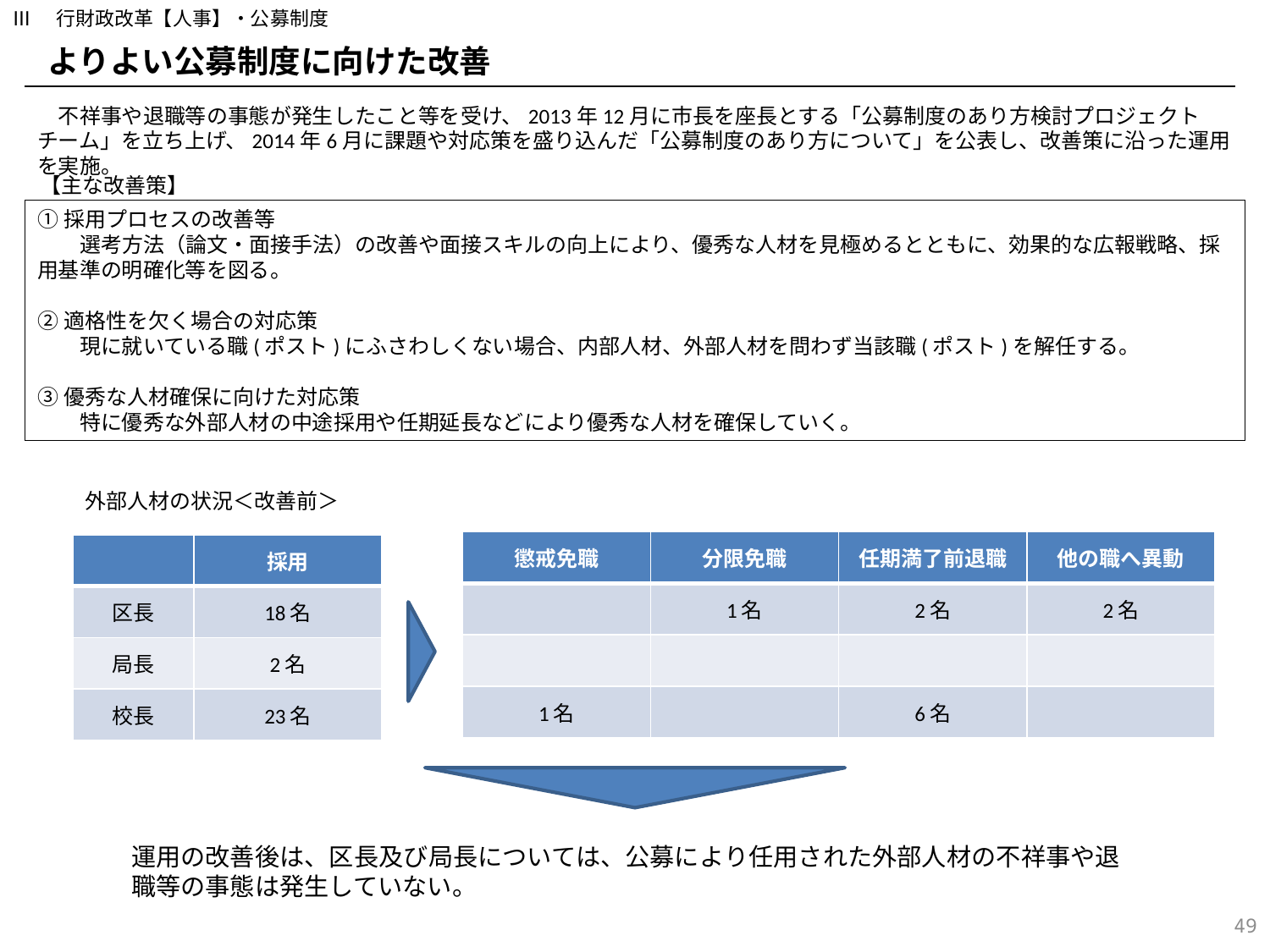

Ⅲ　行財政改革【人事】・公募制度
よりよい公募制度に向けた改善
　不祥事や退職等の事態が発生したこと等を受け、2013年12月に市長を座長とする「公募制度のあり方検討プロジェクトチーム」を立ち上げ、2014年6月に課題や対応策を盛り込んだ「公募制度のあり方について」を公表し、改善策に沿った運用を実施。
【主な改善策】
①採用プロセスの改善等
　　選考方法（論文・面接手法）の改善や面接スキルの向上により、優秀な人材を見極めるとともに、効果的な広報戦略、採用基準の明確化等を図る。

②適格性を欠く場合の対応策
　　現に就いている職(ポスト)にふさわしくない場合、内部人材、外部人材を問わず当該職(ポスト)を解任する。

③優秀な人材確保に向けた対応策
　　特に優秀な外部人材の中途採用や任期延長などにより優秀な人材を確保していく。
外部人材の状況＜改善前＞
| 懲戒免職 | 分限免職 | 任期満了前退職 | 他の職へ異動 |
| --- | --- | --- | --- |
|  | 1名 | 2名 | 2名 |
|  |  |  |  |
| 1名 |  | 6名 |  |
|  | 採用 |
| --- | --- |
| 区長 | 18名 |
| 局長 | 2名 |
| 校長 | 23名 |

運用の改善後は、区長及び局長については、公募により任用された外部人材の不祥事や退職等の事態は発生していない。
49